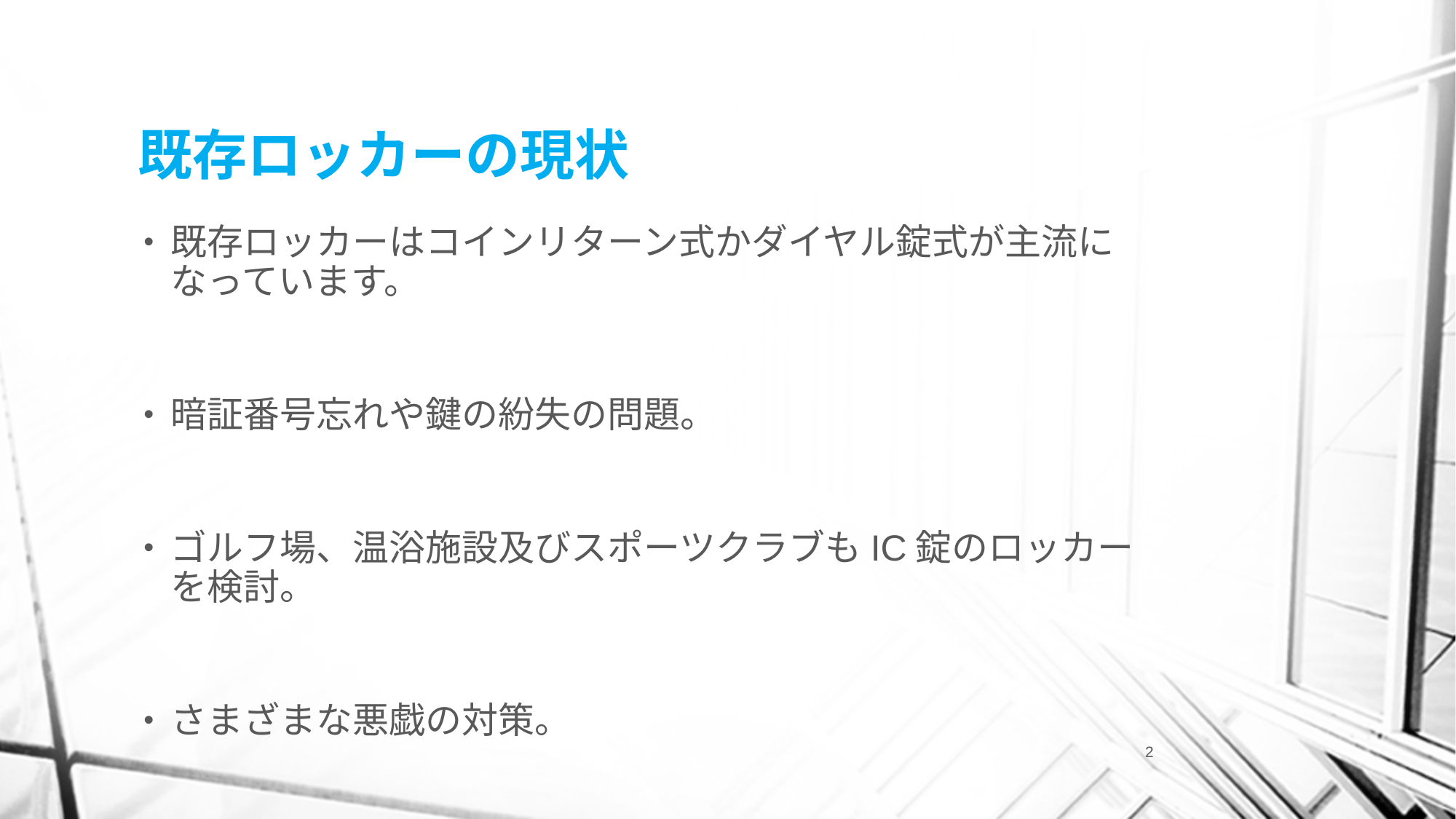

# 既存ロッカーの現状
既存ロッカーはコインリターン式かダイヤル錠式が主流になっています。

暗証番号忘れや鍵の紛失の問題。

ゴルフ場、温浴施設及びスポーツクラブもIC錠のロッカーを検討。

さまざまな悪戯の対策。

2